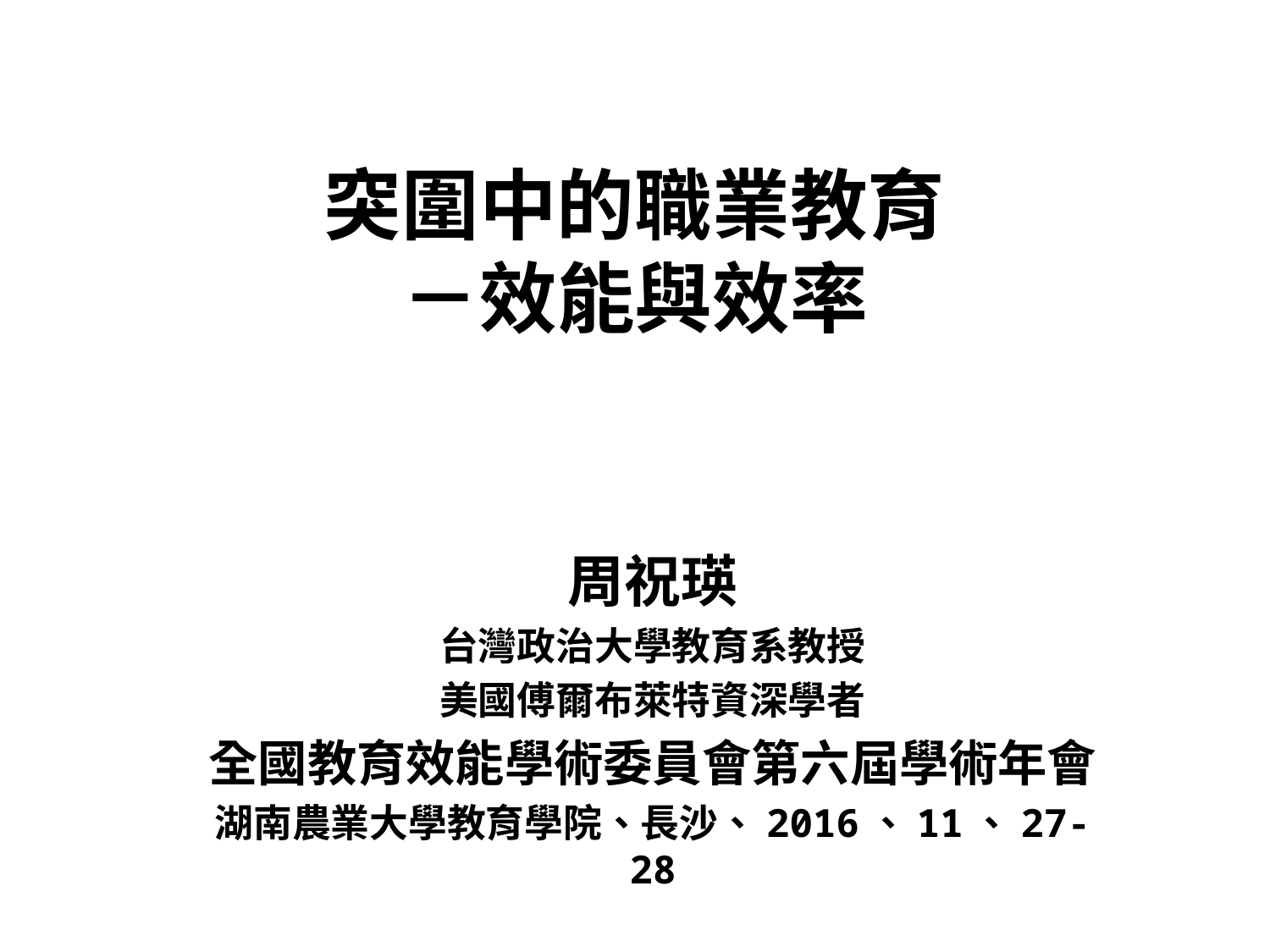

# 突圍中的職業教育 －效能與效率
周祝瑛
台灣政治大學教育系教授
美國傅爾布萊特資深學者
全國教育效能學術委員會第六屆學術年會
湖南農業大學教育學院、長沙、2016、11、27-28